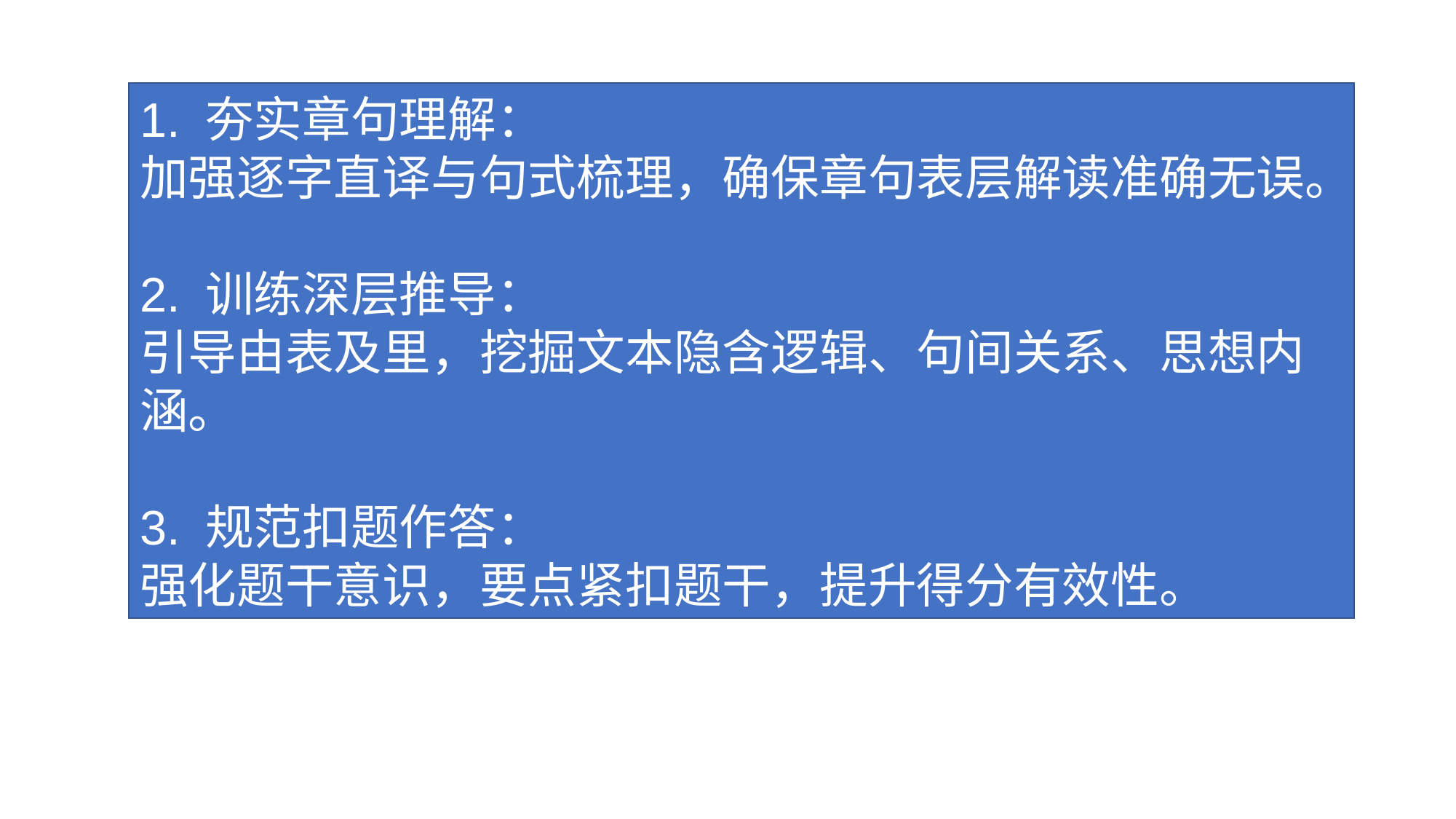

1. 夯实章句理解：
加强逐字直译与句式梳理，确保章句表层解读准确无误。

2. 训练深层推导：
引导由表及里，挖掘文本隐含逻辑、句间关系、思想内涵。

3. 规范扣题作答：
强化题干意识，要点紧扣题干，提升得分有效性。